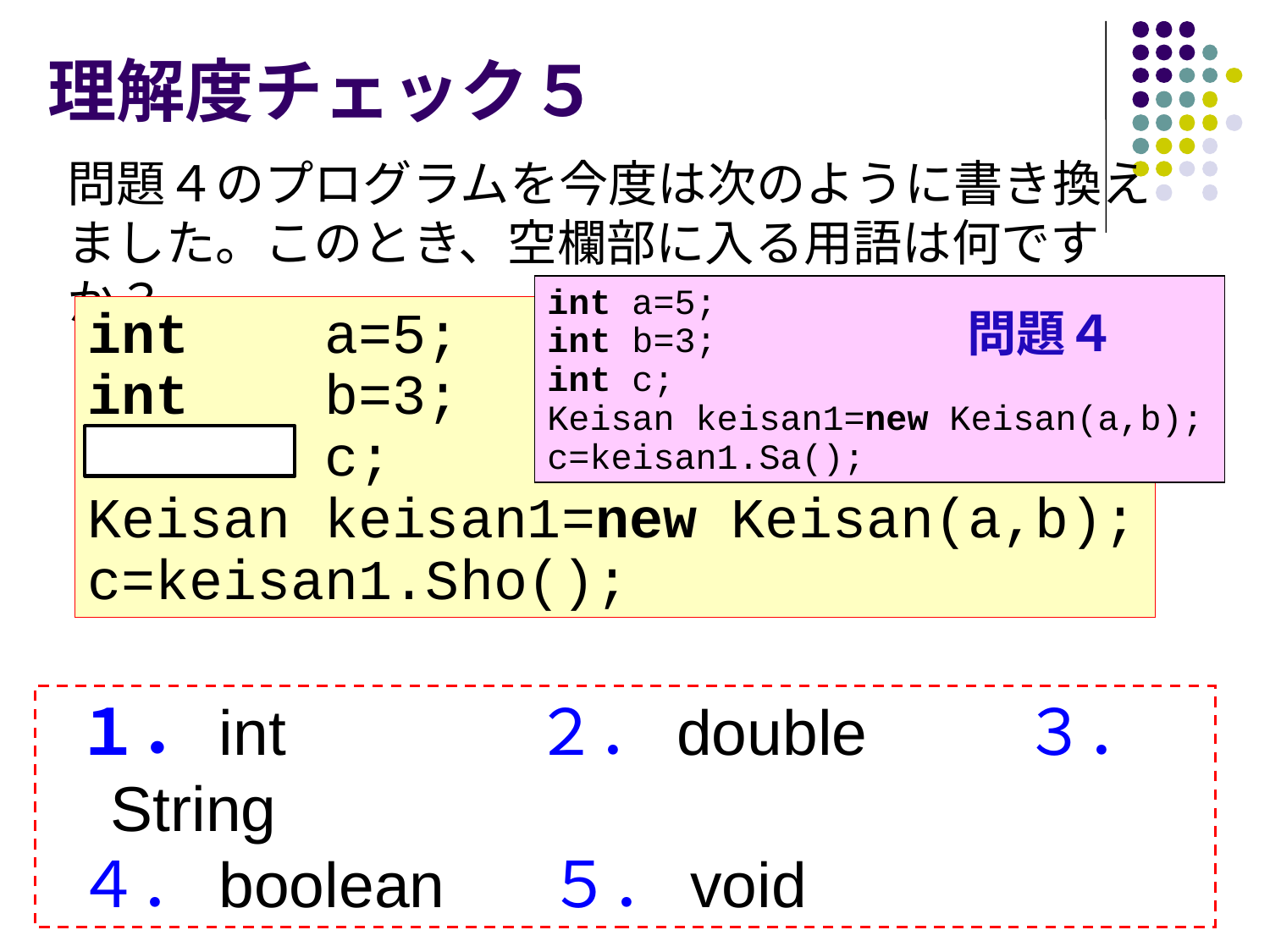

# 理解度チェック５
問題４のプログラムを今度は次のように書き換えました。このとき、空欄部に入る用語は何ですか？
int a=5;
int b=3;
int c;
Keisan keisan1=new Keisan(a,b);
c=keisan1.Sa();
int    a=5;
int    b=3;
int    c;
Keisan keisan1=new Keisan(a,b);
c=keisan1.Sho();
問題４

 １．int    　       ２．double        ３．String
 ４．boolean     ５．void